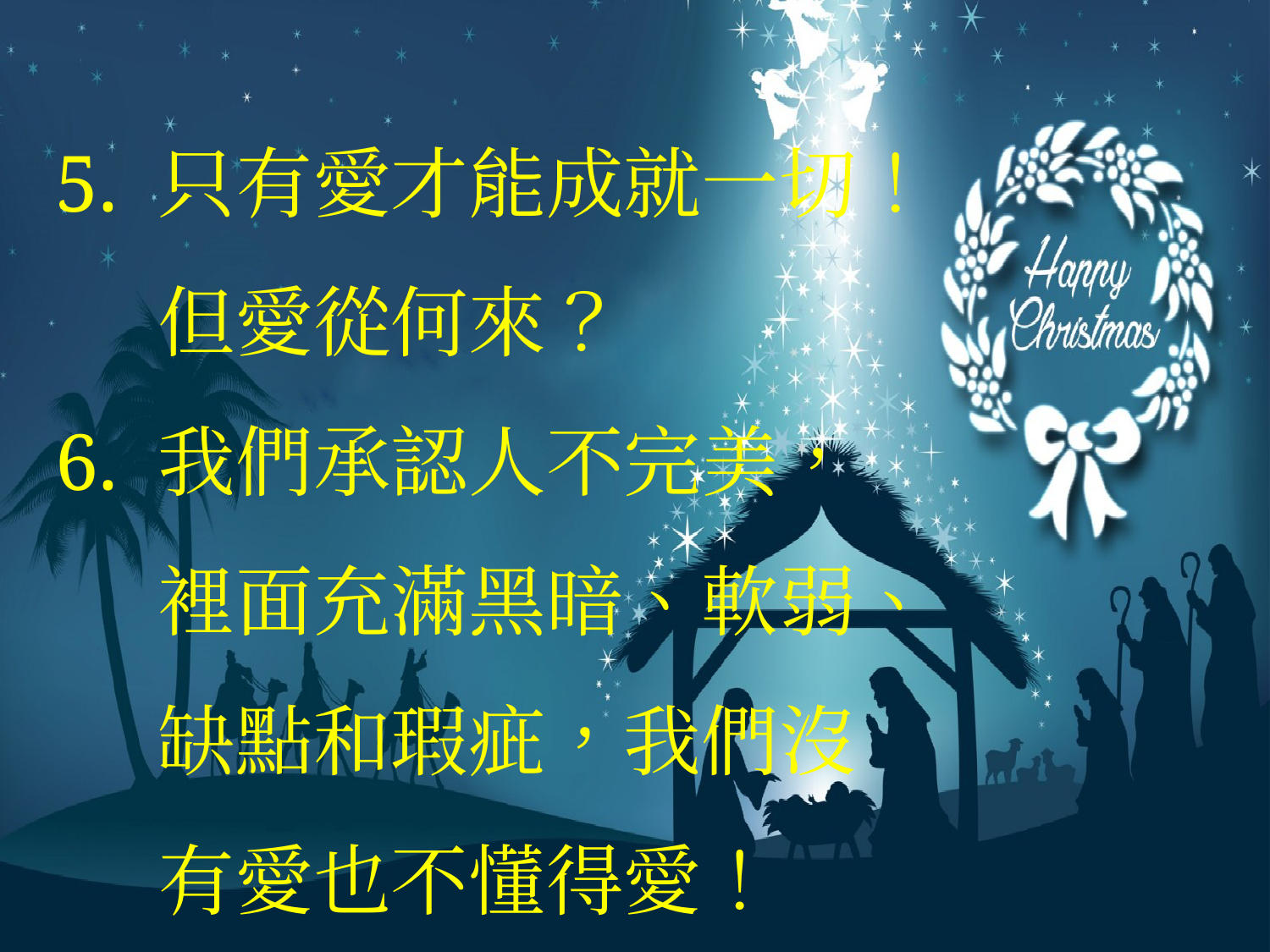

#
只有愛才能成就一切！但愛從何來？
我們承認人不完美，裡面充滿黑暗、軟弱、缺點和瑕疵，我們沒有愛也不懂得愛！